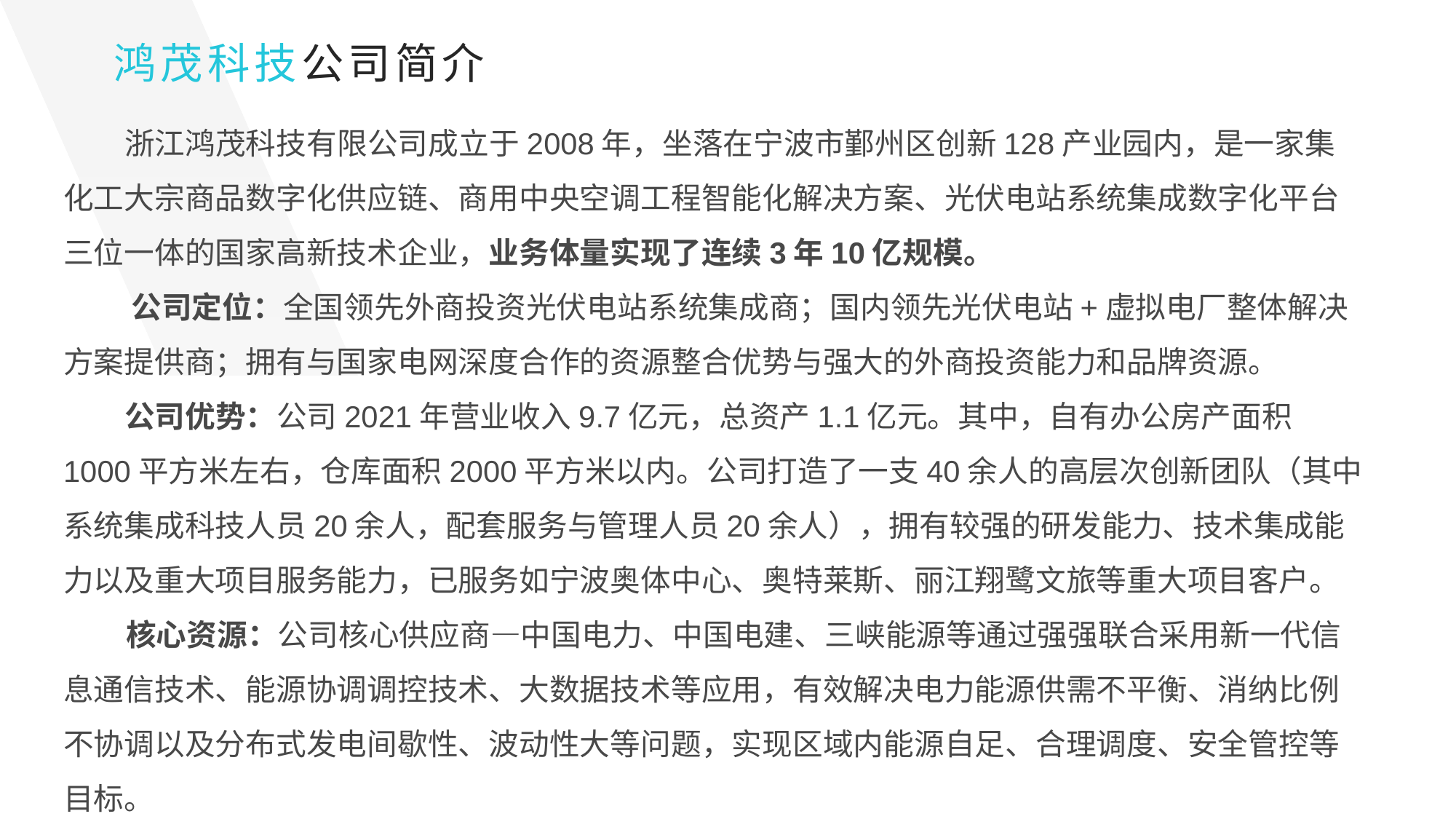

鸿茂科技公司简介
        浙江鸿茂科技有限公司成立于2008年，坐落在宁波市鄞州区创新128产业园内，是一家集化工大宗商品数字化供应链、商用中央空调工程智能化解决方案、光伏电站系统集成数字化平台三位一体的国家高新技术企业，业务体量实现了连续3年10亿规模。
         公司定位：全国领先外商投资光伏电站系统集成商；国内领先光伏电站+虚拟电厂整体解决方案提供商；拥有与国家电网深度合作的资源整合优势与强大的外商投资能力和品牌资源。
        公司优势：公司2021年营业收入9.7亿元，总资产1.1亿元。其中，自有办公房产面积1000平方米左右，仓库面积2000平方米以内。公司打造了一支40余人的高层次创新团队（其中系统集成科技人员20余人，配套服务与管理人员20余人），拥有较强的研发能力、技术集成能力以及重大项目服务能力，已服务如宁波奥体中心、奥特莱斯、丽江翔鹭文旅等重大项目客户。
        核心资源：公司核心供应商—中国电力、中国电建、三峡能源等通过强强联合采用新一代信息通信技术、能源协调调控技术、大数据技术等应用，有效解决电力能源供需不平衡、消纳比例不协调以及分布式发电间歇性、波动性大等问题，实现区域内能源自足、合理调度、安全管控等目标。